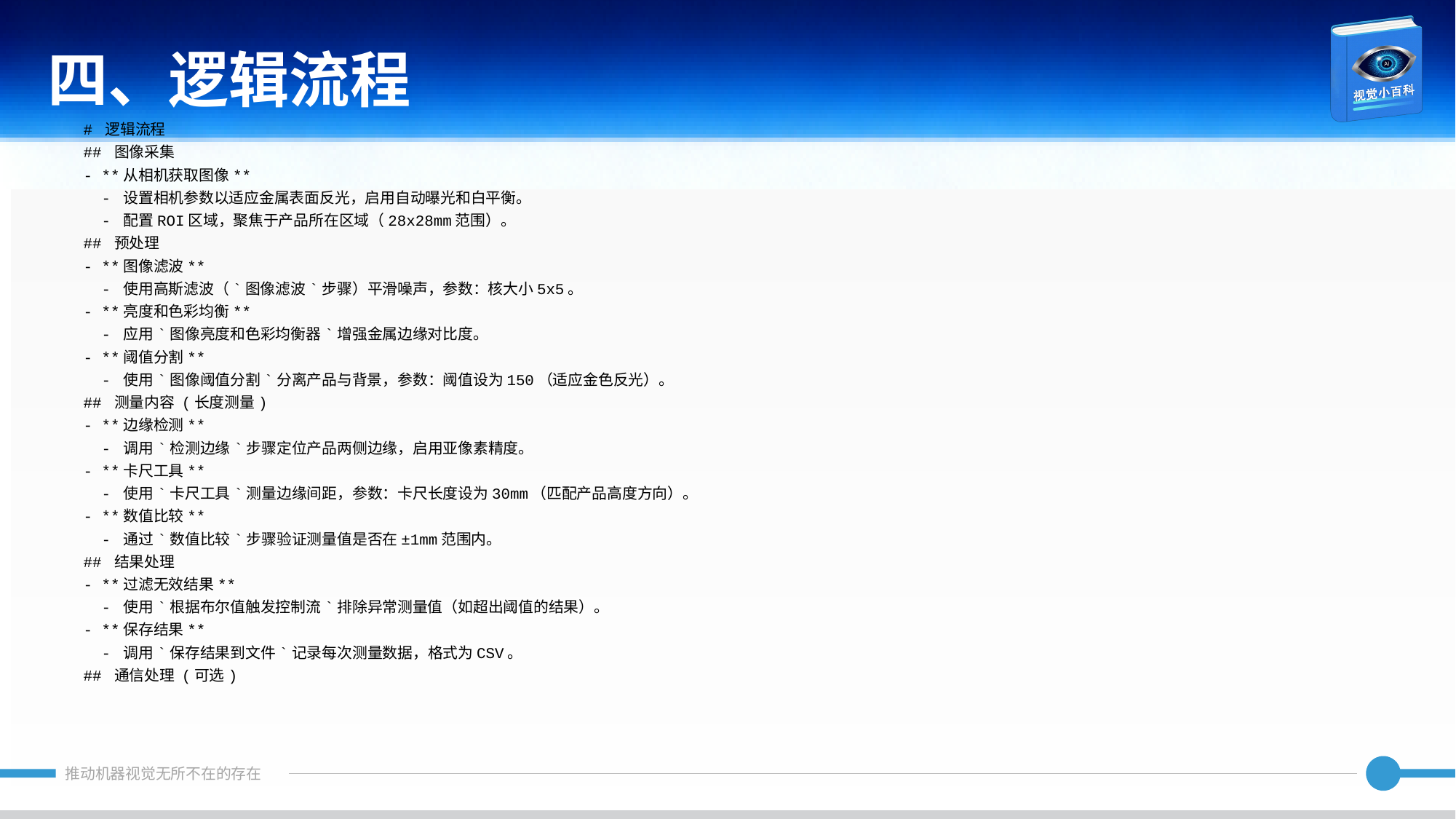

四、逻辑流程

# 逻辑流程
## 图像采集
- **从相机获取图像**
  - 设置相机参数以适应金属表面反光，启用自动曝光和白平衡。
  - 配置ROI区域，聚焦于产品所在区域（28x28mm范围）。
## 预处理
- **图像滤波**
  - 使用高斯滤波（`图像滤波`步骤）平滑噪声，参数：核大小5x5。
- **亮度和色彩均衡**
  - 应用`图像亮度和色彩均衡器`增强金属边缘对比度。
- **阈值分割**
  - 使用`图像阈值分割`分离产品与背景，参数：阈值设为150（适应金色反光）。
## 测量内容 (长度测量)
- **边缘检测**
  - 调用`检测边缘`步骤定位产品两侧边缘，启用亚像素精度。
- **卡尺工具**
  - 使用`卡尺工具`测量边缘间距，参数：卡尺长度设为30mm（匹配产品高度方向）。
- **数值比较**
  - 通过`数值比较`步骤验证测量值是否在±1mm范围内。
## 结果处理
- **过滤无效结果**
  - 使用`根据布尔值触发控制流`排除异常测量值（如超出阈值的结果）。
- **保存结果**
  - 调用`保存结果到文件`记录每次测量数据，格式为CSV。
## 通信处理 (可选)
8